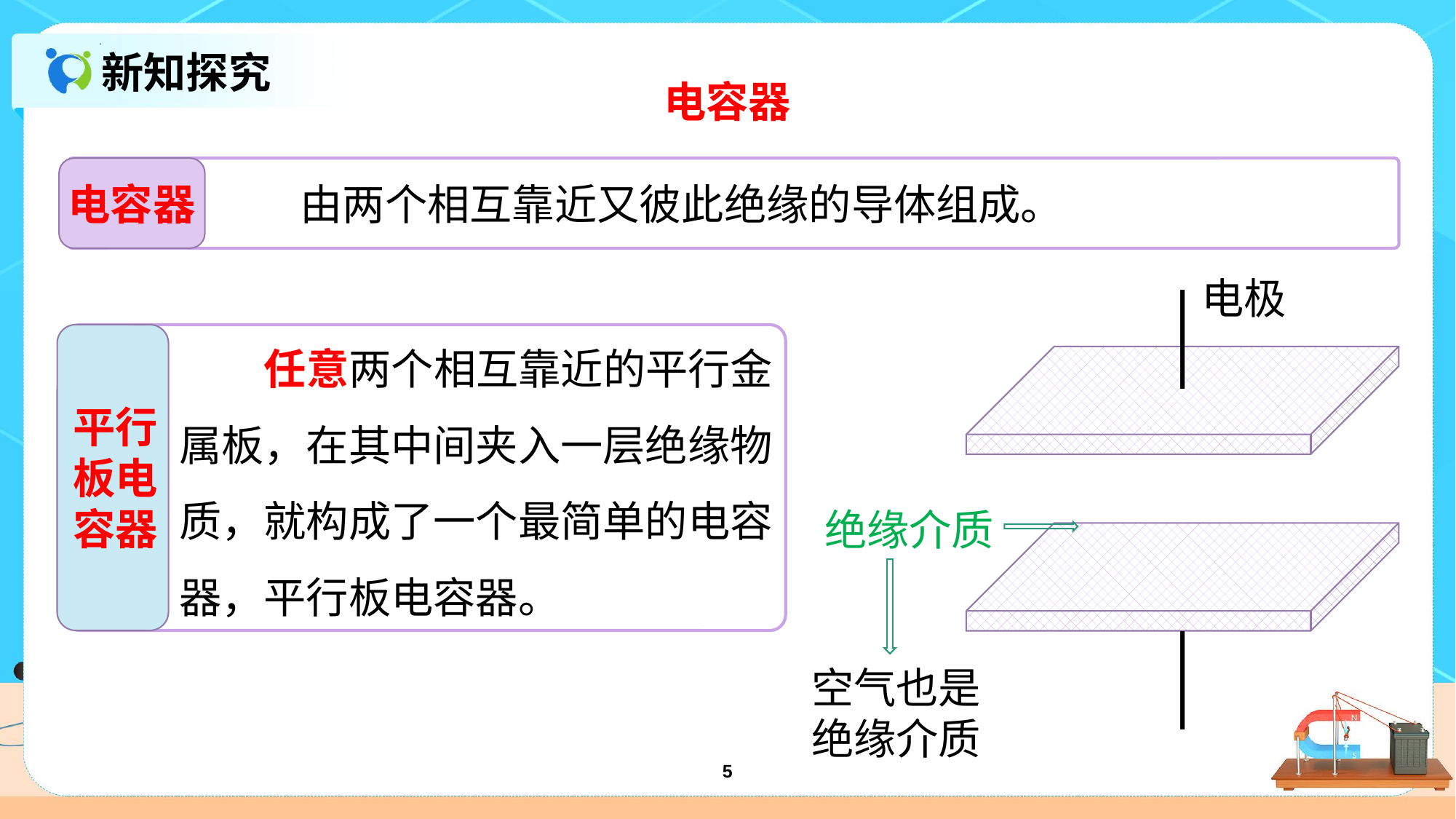

新知探究
电容器
由两个相互靠近又彼此绝缘的导体组成。

电容器
电极
任意两个相互靠近的平行金属板，在其中间夹入一层绝缘物质，就构成了一个最简单的电容器，平行板电容器。

平行板电容器

绝缘介质

空气也是绝缘介质